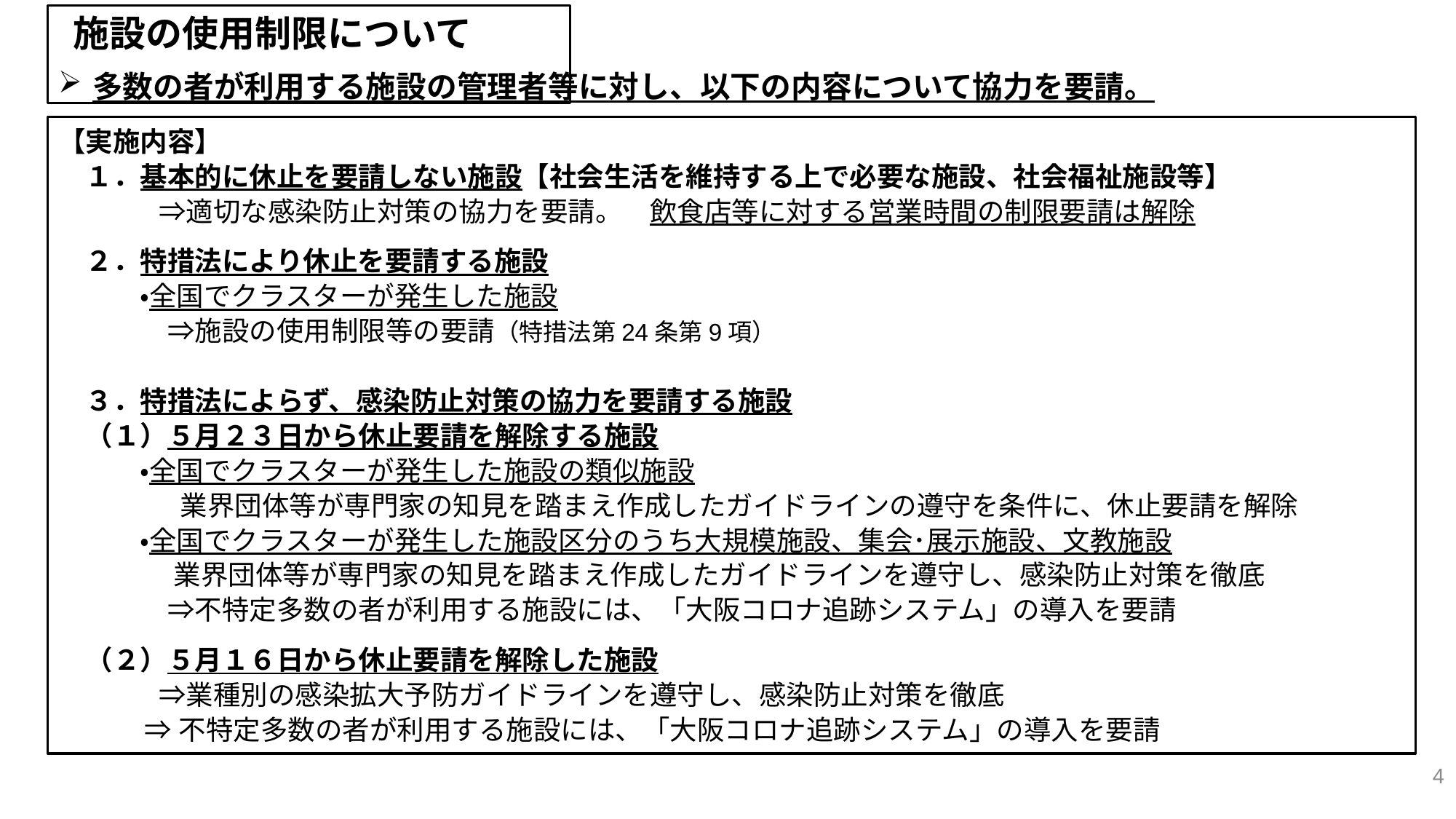

施設の使用制限について
多数の者が利用する施設の管理者等に対し、以下の内容について協力を要請。

【実施内容】
　１．基本的に休止を要請しない施設【社会生活を維持する上で必要な施設、社会福祉施設等】
　　   　⇒適切な感染防止対策の協力を要請。　飲食店等に対する営業時間の制限要請は解除

　２．特措法により休止を要請する施設
　　　・全国でクラスターが発生した施設
　　　　⇒施設の使用制限等の要請（特措法第24条第9項）

　３．特措法によらず、感染防止対策の協力を要請する施設
　（１）５月２３日から休止要請を解除する施設
　　　・全国でクラスターが発生した施設の類似施設
 　　　　業界団体等が専門家の知見を踏まえ作成したガイドラインの遵守を条件に、休止要請を解除
　　　・全国でクラスターが発生した施設区分のうち大規模施設、集会･展示施設、文教施設
　　　 　業界団体等が専門家の知見を踏まえ作成したガイドラインを遵守し、感染防止対策を徹底
　　　　⇒不特定多数の者が利用する施設には、「大阪コロナ追跡システム」の導入を要請

　（２）５月１６日から休止要請を解除した施設
　　　   ⇒業種別の感染拡大予防ガイドラインを遵守し、感染防止対策を徹底
              ⇒不特定多数の者が利用する施設には、「大阪コロナ追跡システム」の導入を要請
4